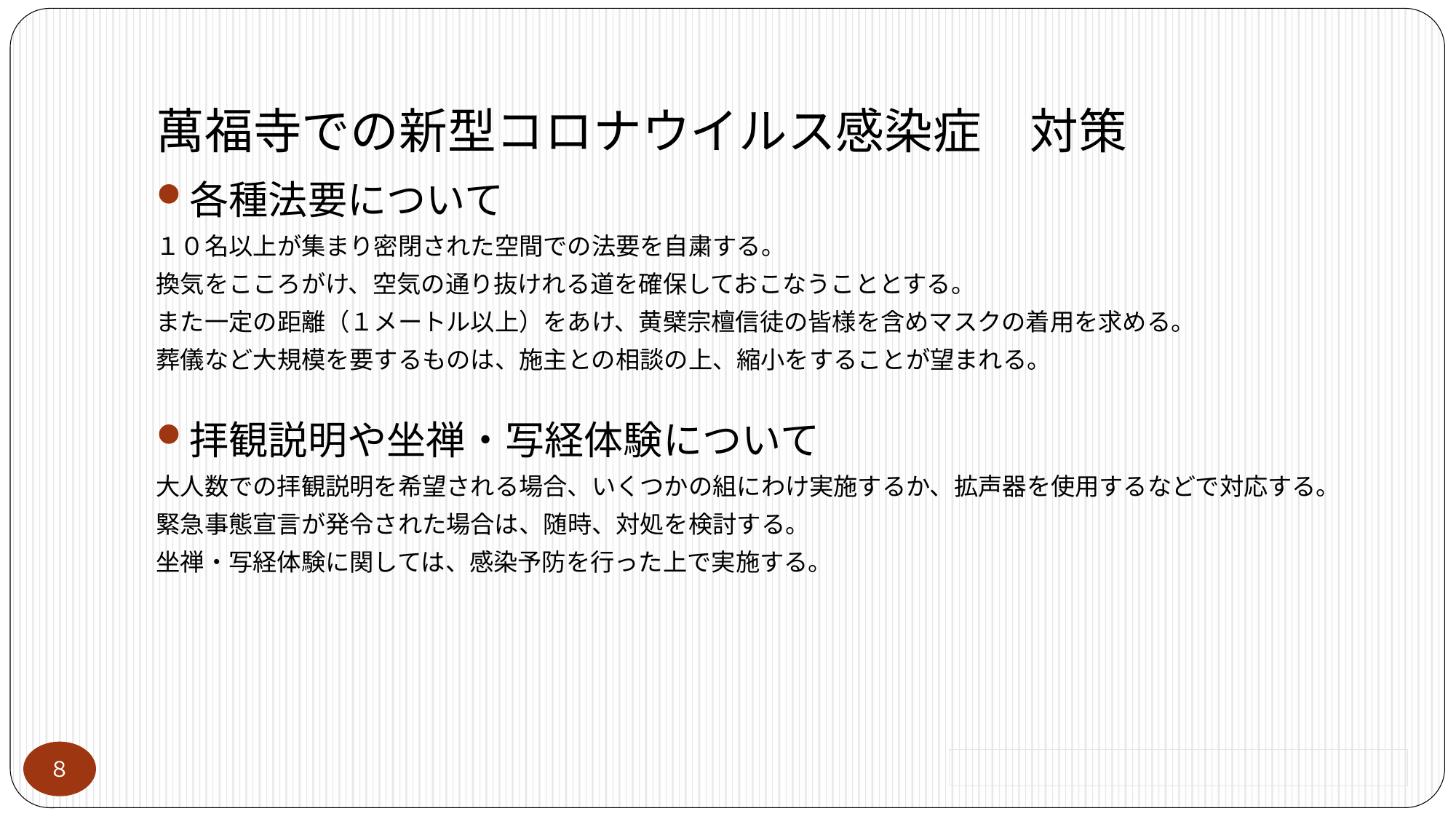

# 萬福寺での新型コロナウイルス感染症　対策
各種法要について
１０名以上が集まり密閉された空間での法要を自粛する。
換気をこころがけ、空気の通り抜けれる道を確保しておこなうこととする。
また一定の距離（１メートル以上）をあけ、黄檗宗檀信徒の皆様を含めマスクの着用を求める。
葬儀など大規模を要するものは、施主との相談の上、縮小をすることが望まれる。

拝観説明や坐禅・写経体験について
大人数での拝観説明を希望される場合、いくつかの組にわけ実施するか、拡声器を使用するなどで対応する。
緊急事態宣言が発令された場合は、随時、対処を検討する。
坐禅・写経体験に関しては、感染予防を行った上で実施する。
８